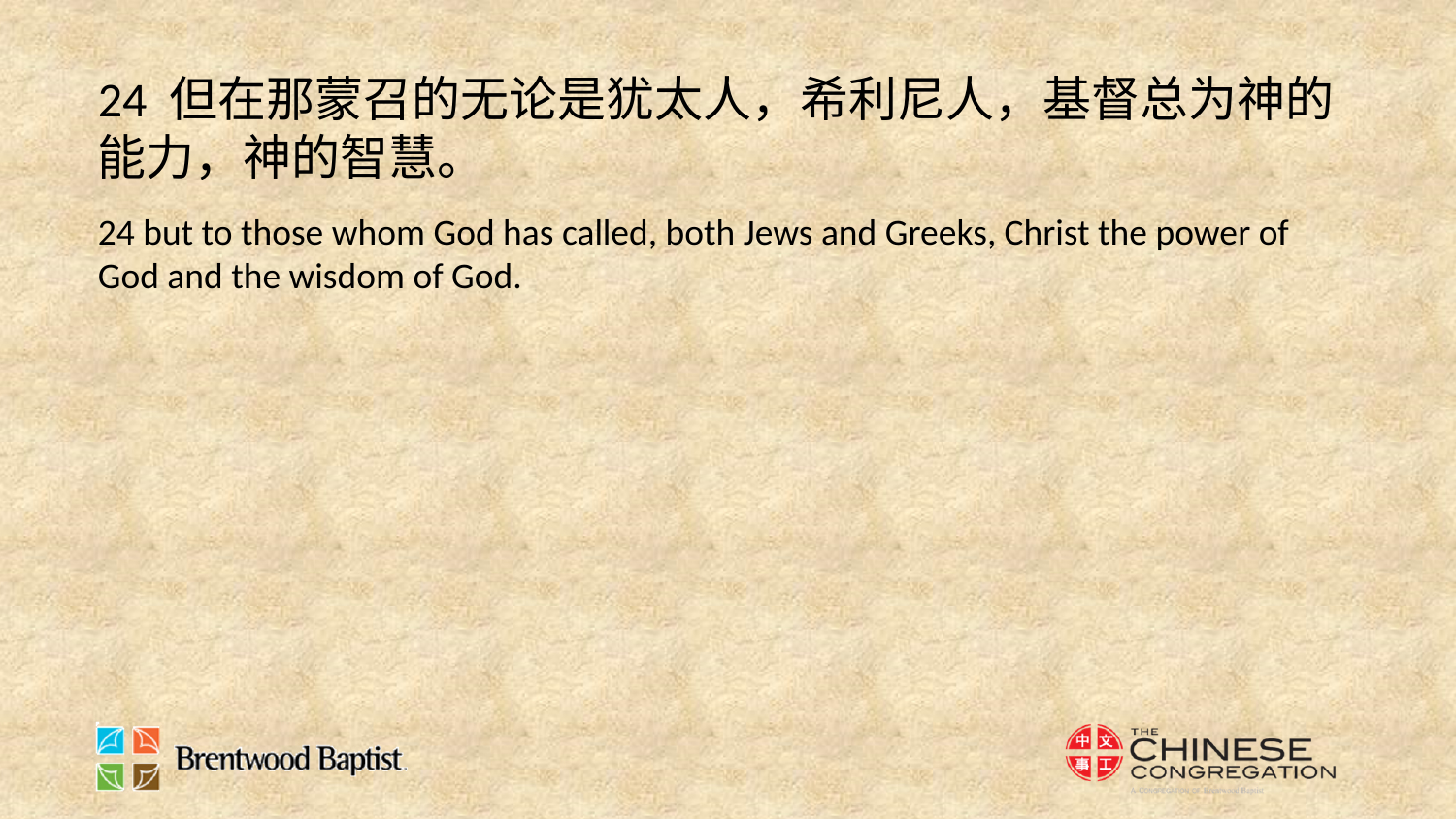

24 但在那蒙召的无论是犹太人，希利尼人，基督总为神的能力，神的智慧。

24 but to those whom God has called, both Jews and Greeks, Christ the power of God and the wisdom of God.